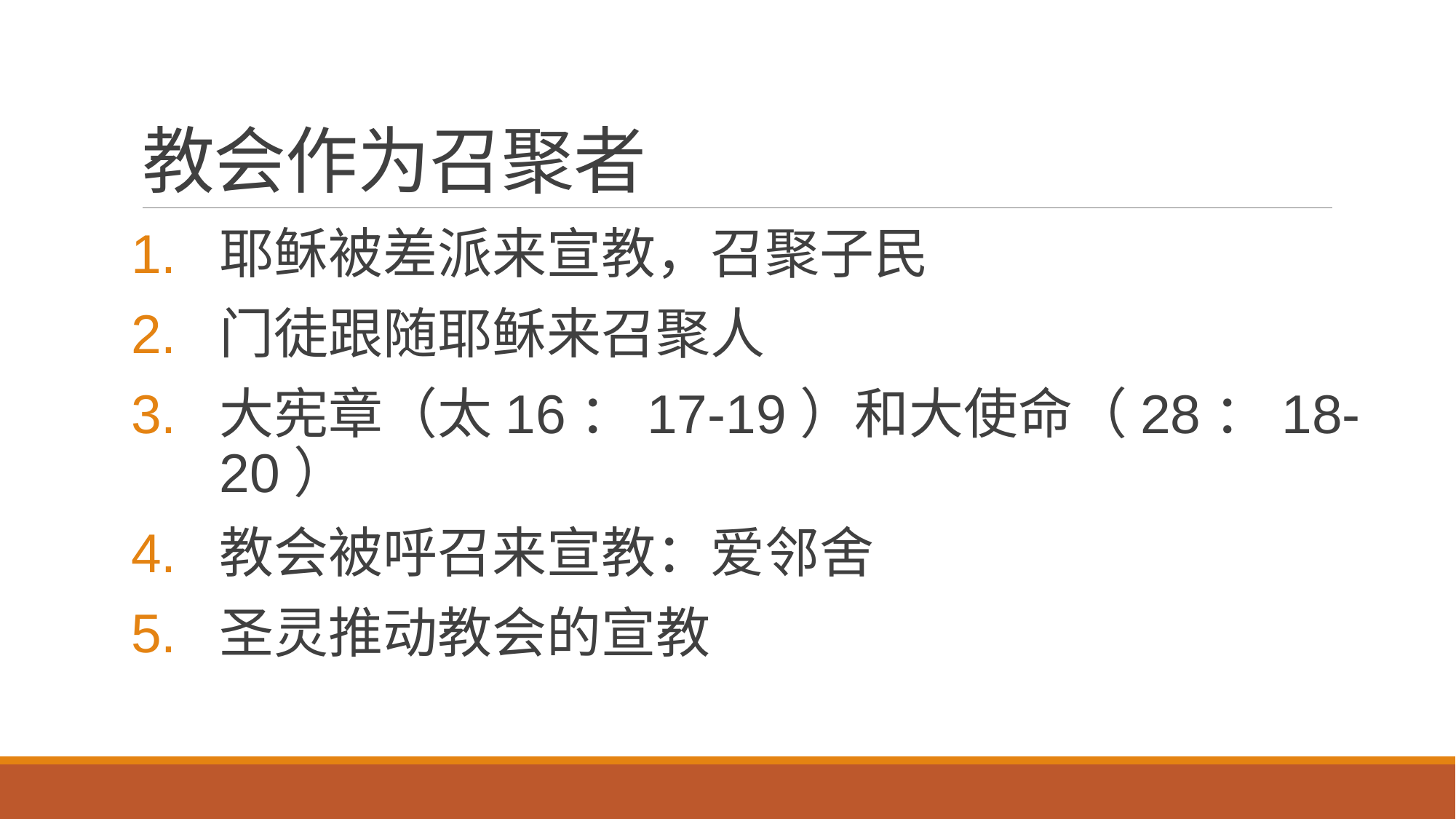

# 教会作为召聚者
耶稣被差派来宣教，召聚子民
门徒跟随耶稣来召聚人
大宪章（太16：17-19）和大使命（28：18-20）
教会被呼召来宣教：爱邻舍
圣灵推动教会的宣教